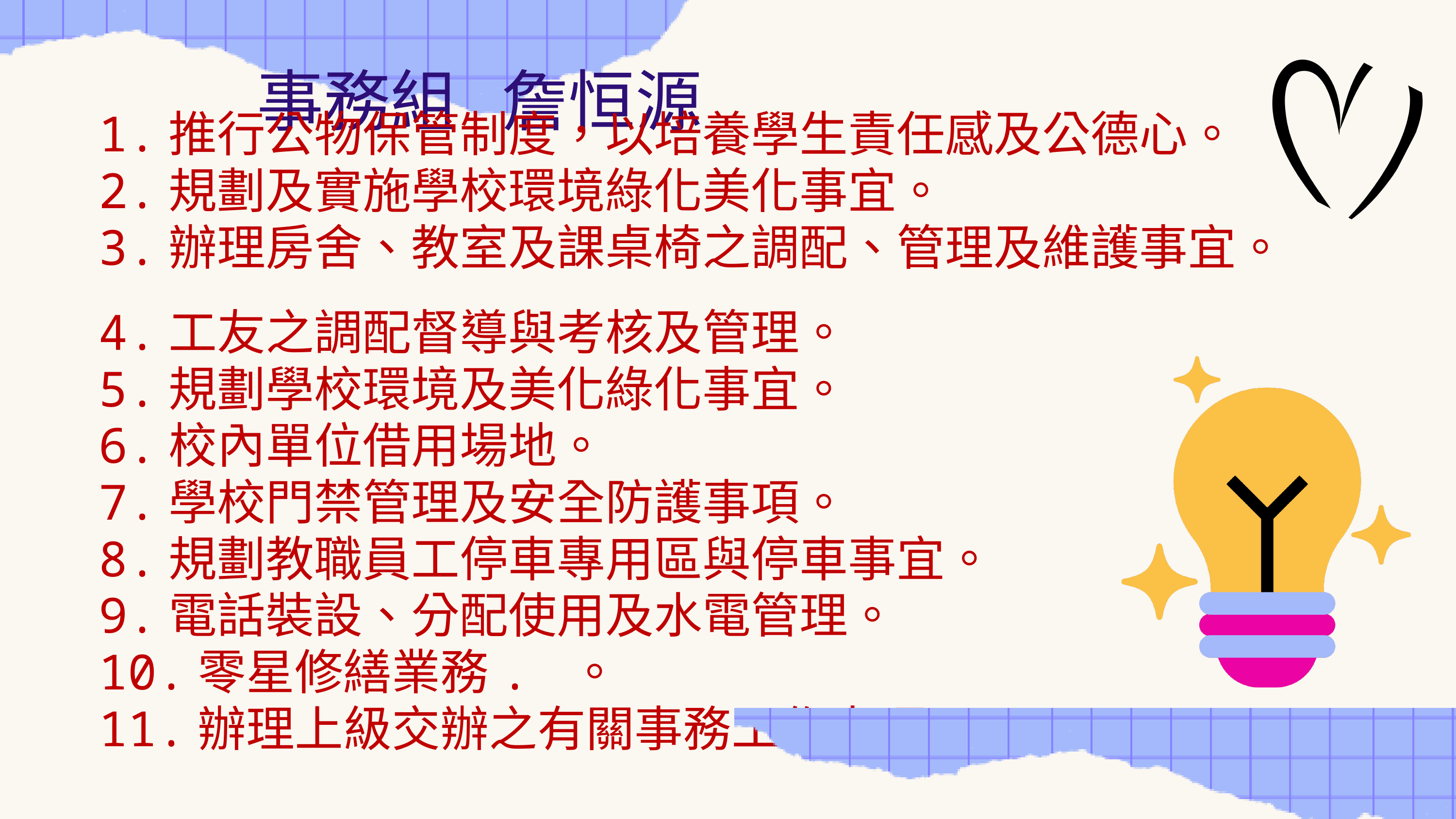

事務組   詹恒源

1.推行公物保管制度，以培養學生責任感及公德心。
 
2.規劃及實施學校環境綠化美化事宜。
 
3.辦理房舍、教室及課桌椅之調配、管理及維護事宜。
 
4.工友之調配督導與考核及管理。
 
5.規劃學校環境及美化綠化事宜。
 
6.校內單位借用場地。
 
7.學校門禁管理及安全防護事項。
 
8.規劃教職員工停車專用區與停車事宜。
 
9.電話裝設、分配使用及水電管理。
10.零星修繕業務. 。
11.辦理上級交辦之有關事務工作事項。